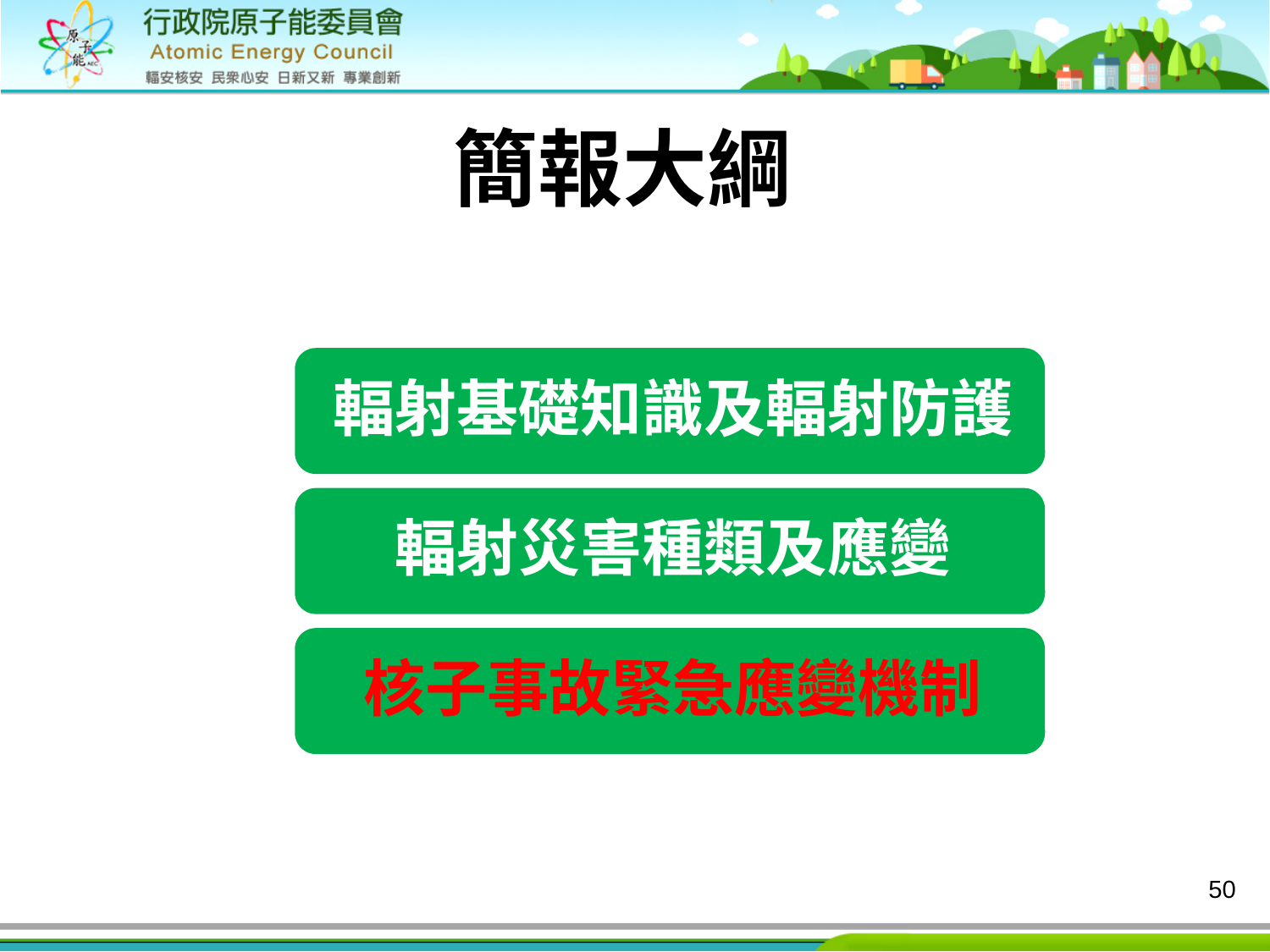

簡報大綱
輻射基礎知識及輻射防護
輻射災害種類及應變
核子事故緊急應變機制
50